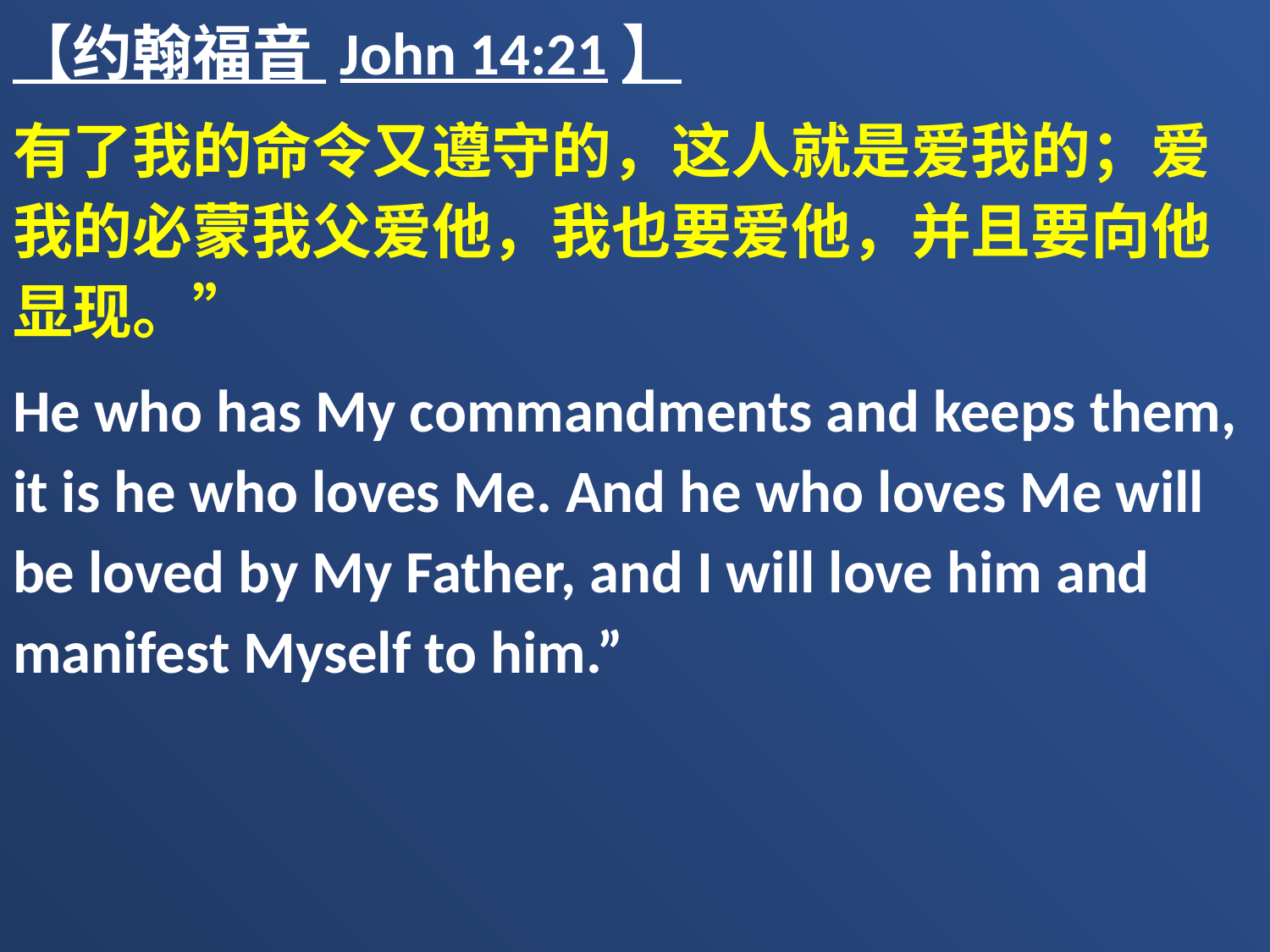

【约翰福音 John 14:21】
有了我的命令又遵守的，这人就是爱我的；爱我的必蒙我父爱他，我也要爱他，并且要向他显现。”
He who has My commandments and keeps them, it is he who loves Me. And he who loves Me will be loved by My Father, and I will love him and manifest Myself to him.”